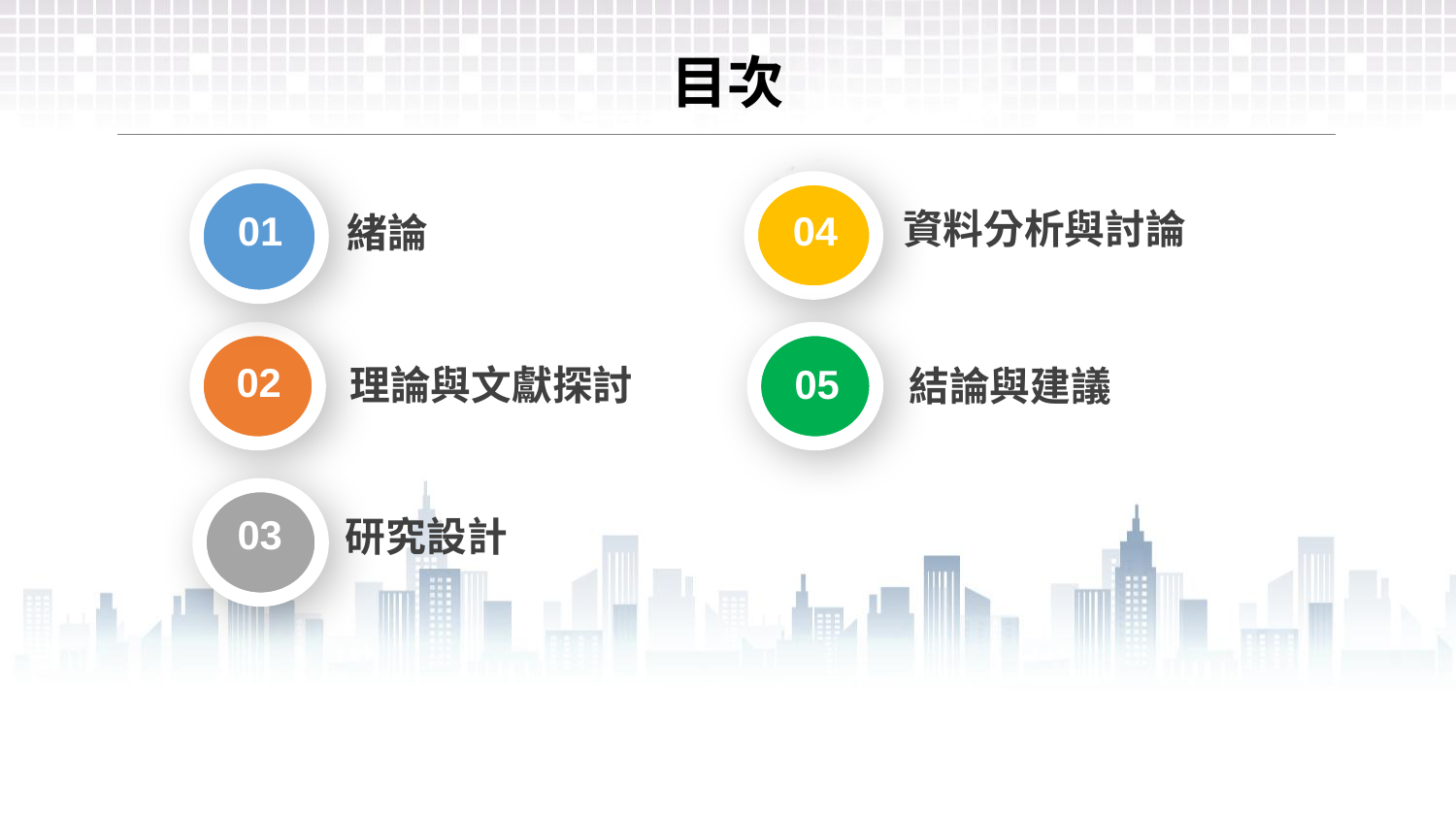

目次

01

04
資料分析與討論
緒論

02

05
理論與文獻探討
結論與建議

03
研究設計